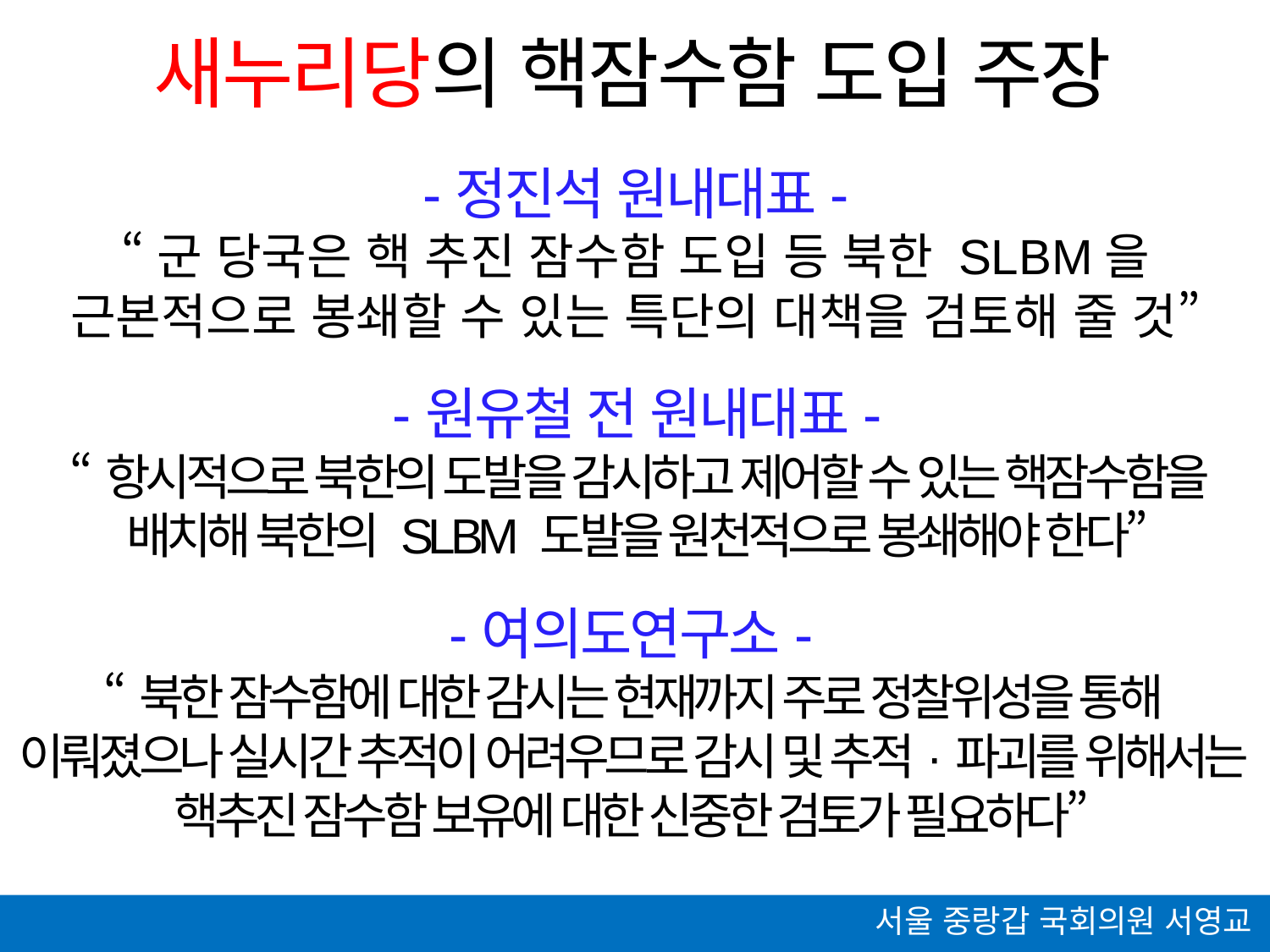

# 새누리당의 핵잠수함 도입 주장
-정진석 원내대표-
“군 당국은 핵 추진 잠수함 도입 등 북한 SLBM을 근본적으로 봉쇄할 수 있는 특단의 대책을 검토해 줄 것”
-원유철 전 원내대표-
“항시적으로 북한의 도발을 감시하고 제어할 수 있는 핵잠수함을 배치해 북한의 SLBM 도발을 원천적으로 봉쇄해야 한다”
-여의도연구소-
“북한 잠수함에 대한 감시는 현재까지 주로 정찰위성을 통해 이뤄졌으나 실시간 추적이 어려우므로 감시 및 추적·파괴를 위해서는 핵추진 잠수함 보유에 대한 신중한 검토가 필요하다”

서울 중랑갑 국회의원 서영교